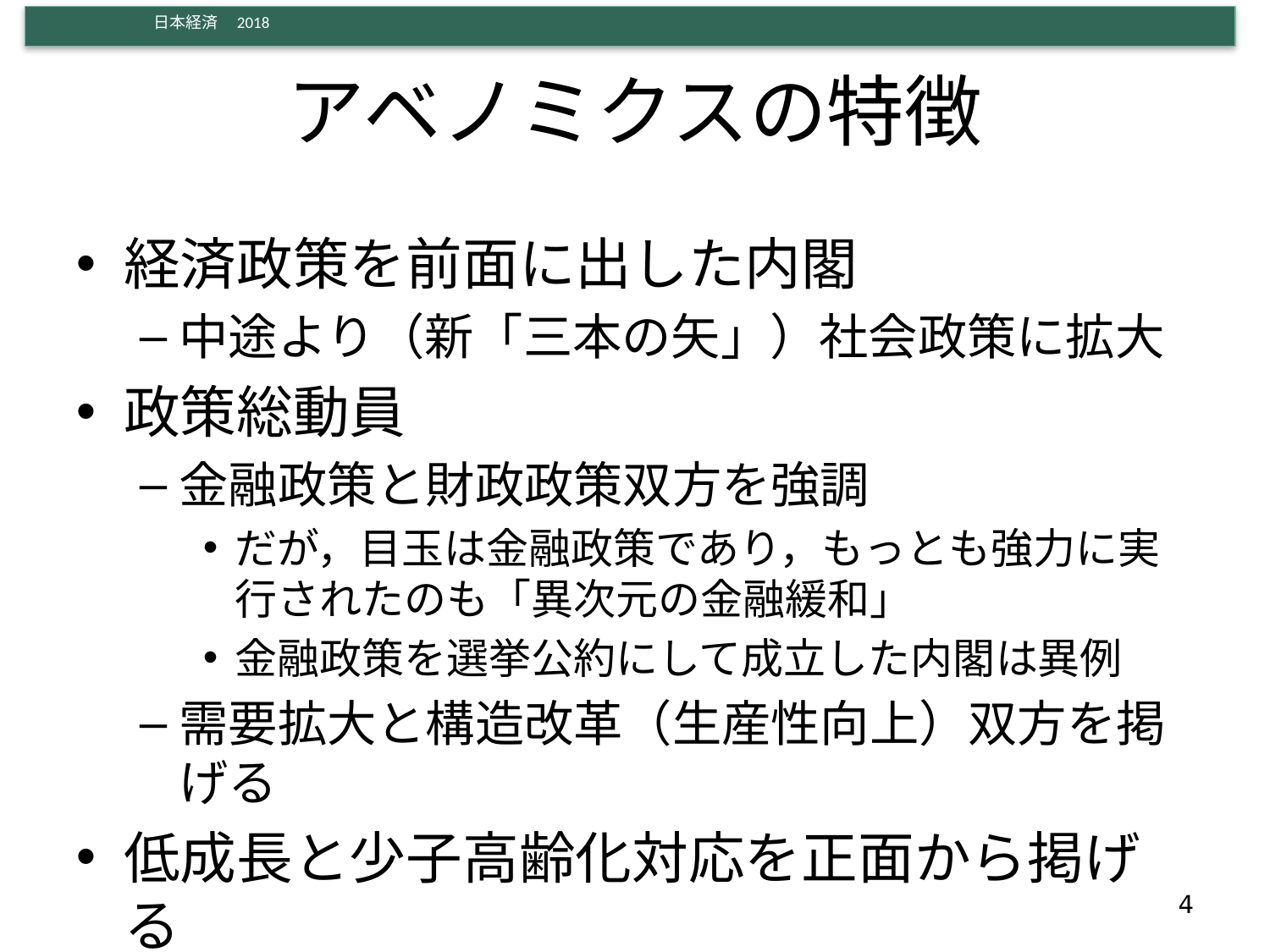

# アベノミクスの特徴
経済政策を前面に出した内閣
中途より（新「三本の矢」）社会政策に拡大
政策総動員
金融政策と財政政策双方を強調
だが，目玉は金融政策であり，もっとも強力に実行されたのも「異次元の金融緩和」
金融政策を選挙公約にして成立した内閣は異例
需要拡大と構造改革（生産性向上）双方を掲げる
低成長と少子高齢化対応を正面から掲げる
4